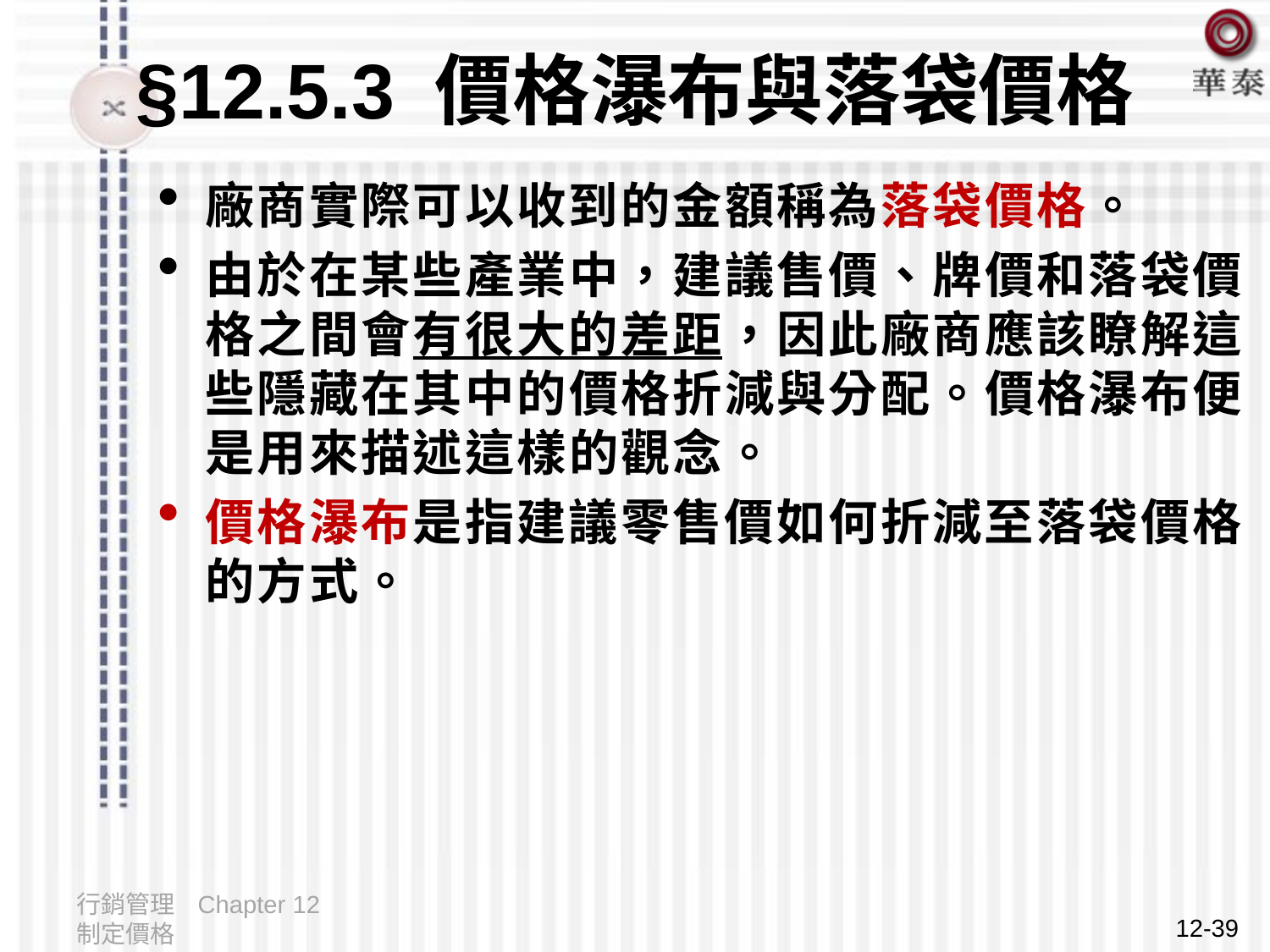

# §12.5.3 價格瀑布與落袋價格
廠商實際可以收到的金額稱為落袋價格。
由於在某些產業中，建議售價、牌價和落袋價格之間會有很大的差距，因此廠商應該瞭解這些隱藏在其中的價格折減與分配。價格瀑布便是用來描述這樣的觀念。
價格瀑布是指建議零售價如何折減至落袋價格的方式。
行銷管理   Chapter 12   制定價格
12-39